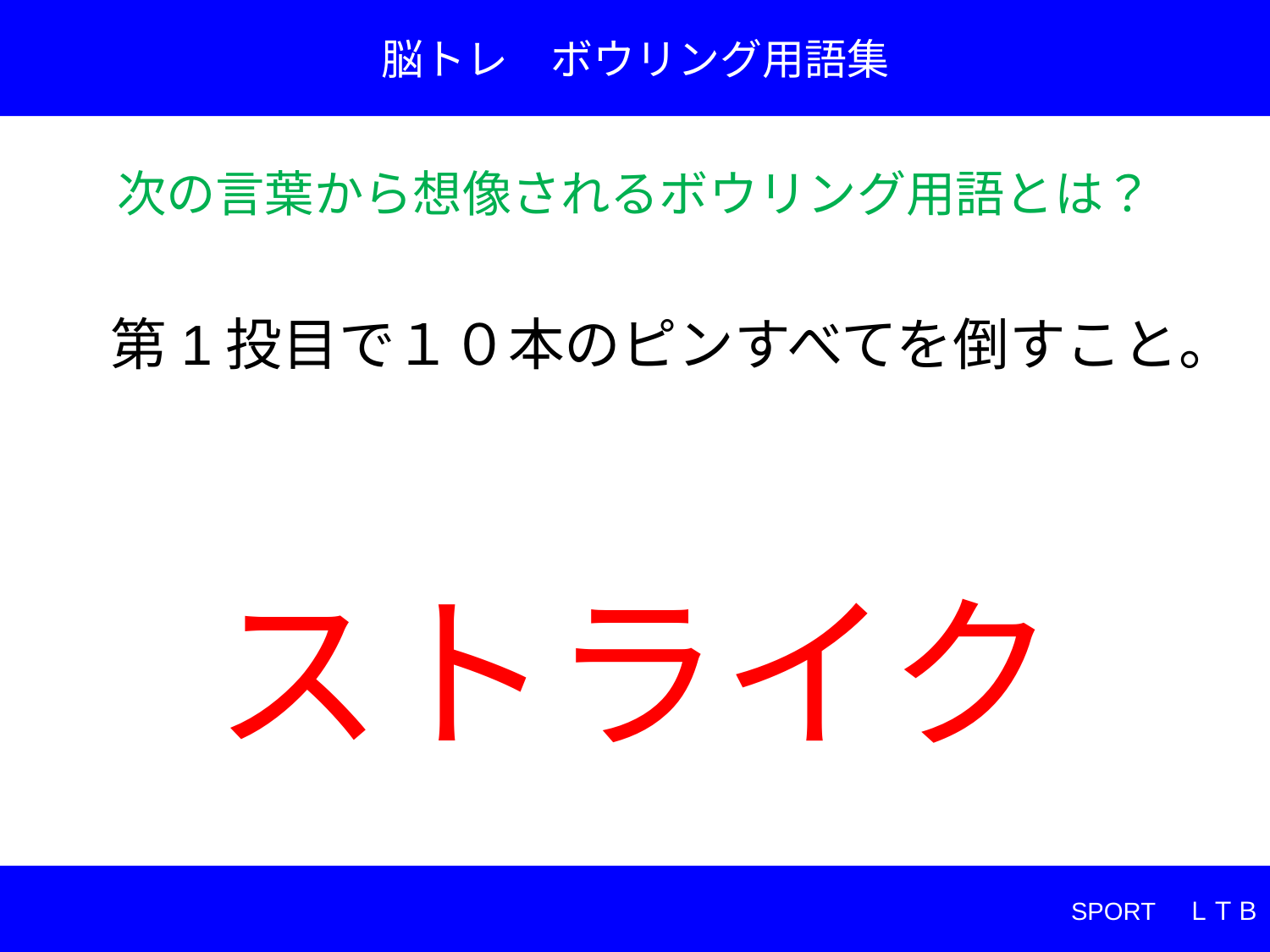

脳トレ　ボウリング用語集
次の言葉から想像されるボウリング用語とは？
第1投目で１０本のピンすべてを倒すこと。
# ストライク
SPORT　ＬＴＢ